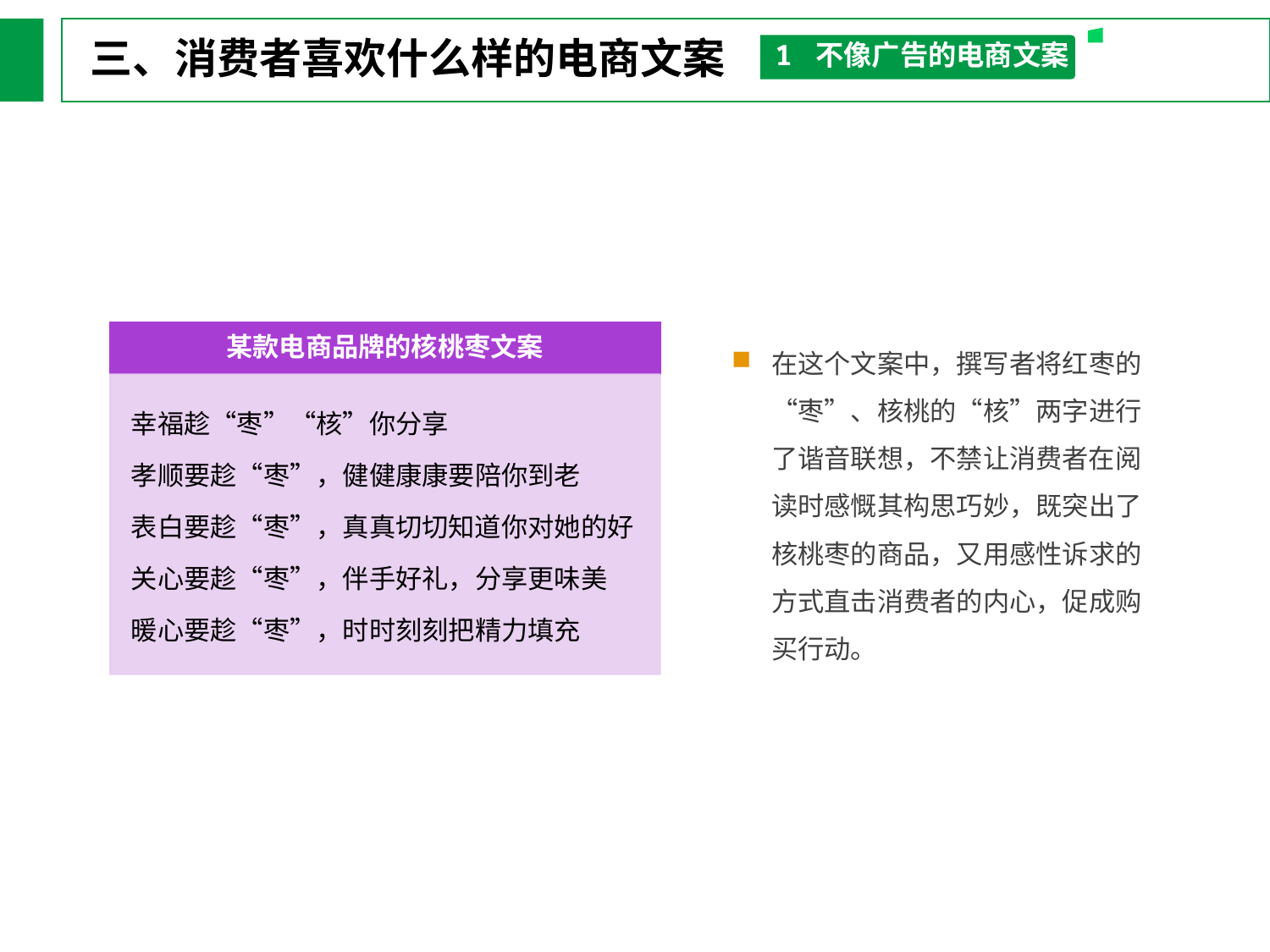

三、消费者喜欢什么样的电商文案

1 不像广告的电商文案

某款电商品牌的核桃枣文案
在这个文案中，撰写者将红枣的“枣”、核桃的“核”两字进行了谐音联想，不禁让消费者在阅读时感慨其构思巧妙，既突出了核桃枣的商品，又用感性诉求的方式直击消费者的内心，促成购买行动。

幸福趁“枣”“核”你分享
孝顺要趁“枣”，健健康康要陪你到老
表白要趁“枣”，真真切切知道你对她的好
关心要趁“枣”，伴手好礼，分享更味美
暖心要趁“枣”，时时刻刻把精力填充